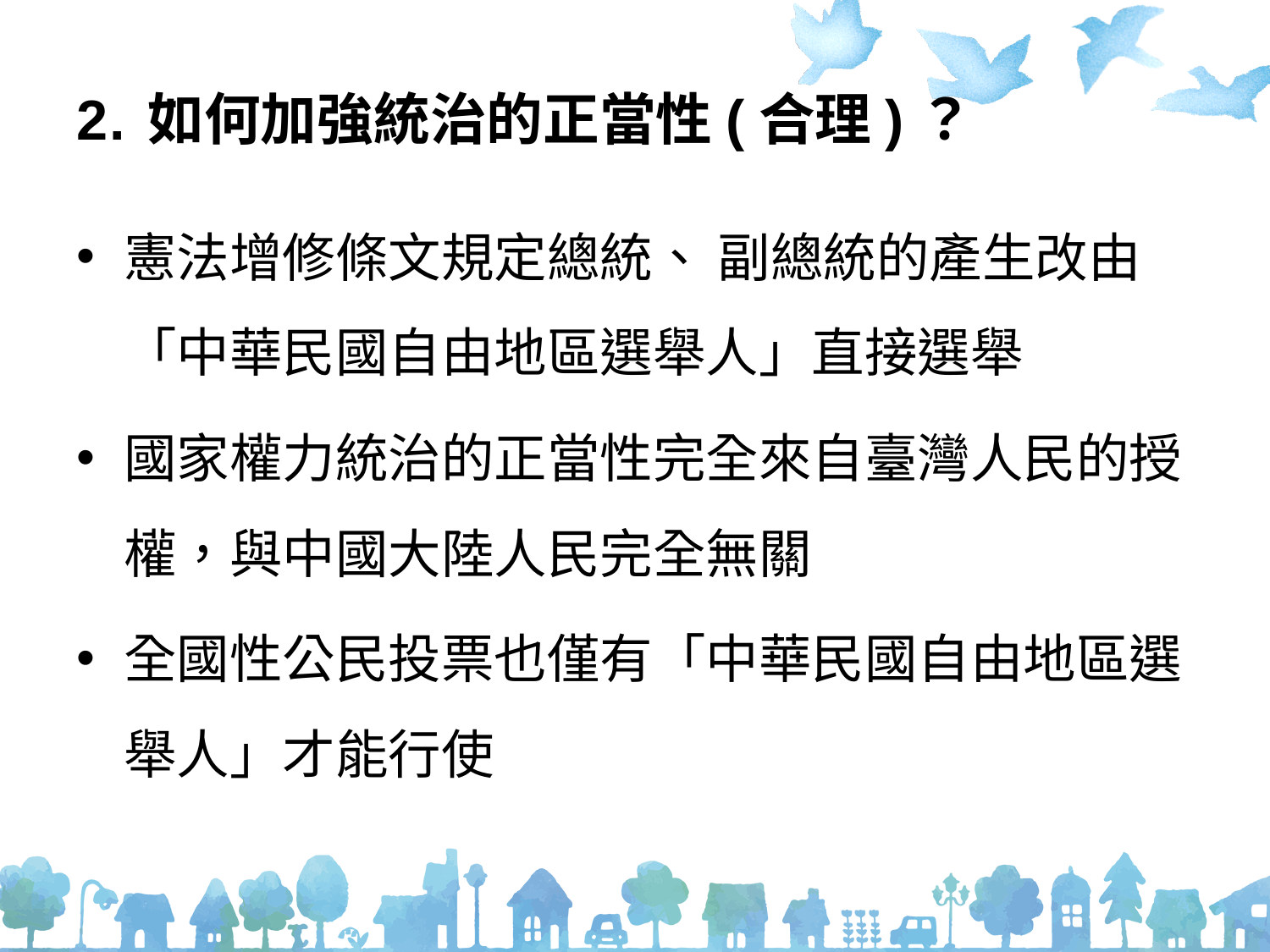

# 如何加強統治的正當性(合理)？
憲法增修條文規定總統、 副總統的產生改由「中華民國自由地區選舉人」直接選舉
國家權力統治的正當性完全來自臺灣人民的授權，與中國大陸人民完全無關
全國性公民投票也僅有「中華民國自由地區選舉人」才能行使